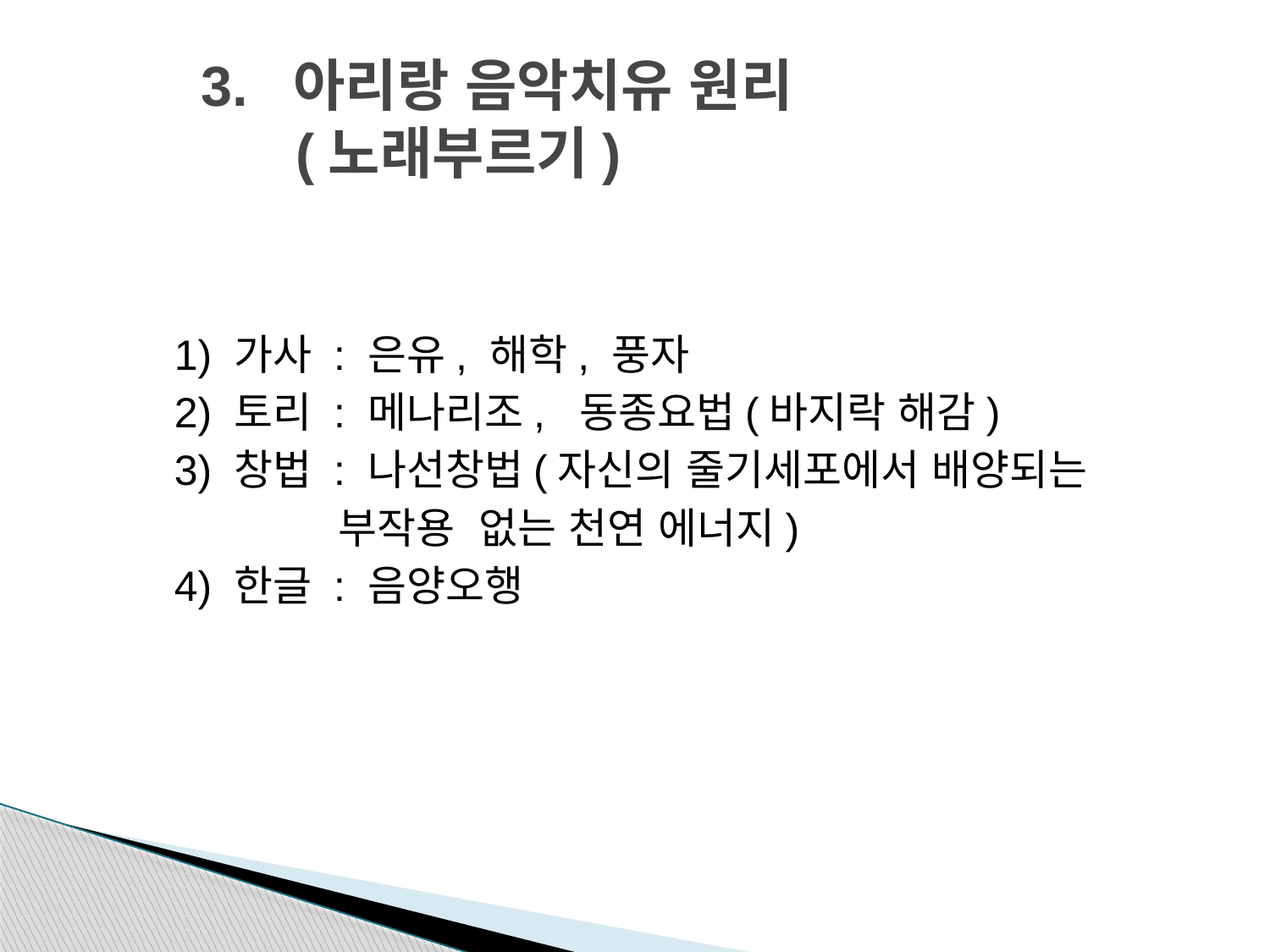

# 3.  아리랑 음악치유 원리 (노래부르기)

       1) 가사 : 은유, 해학, 풍자
       2) 토리 : 메나리조,  동종요법(바지락 해감)
       3) 창법 : 나선창법(자신의 줄기세포에서 배양되는
                    부작용  없는 천연 에너지)
       4) 한글 : 음양오행